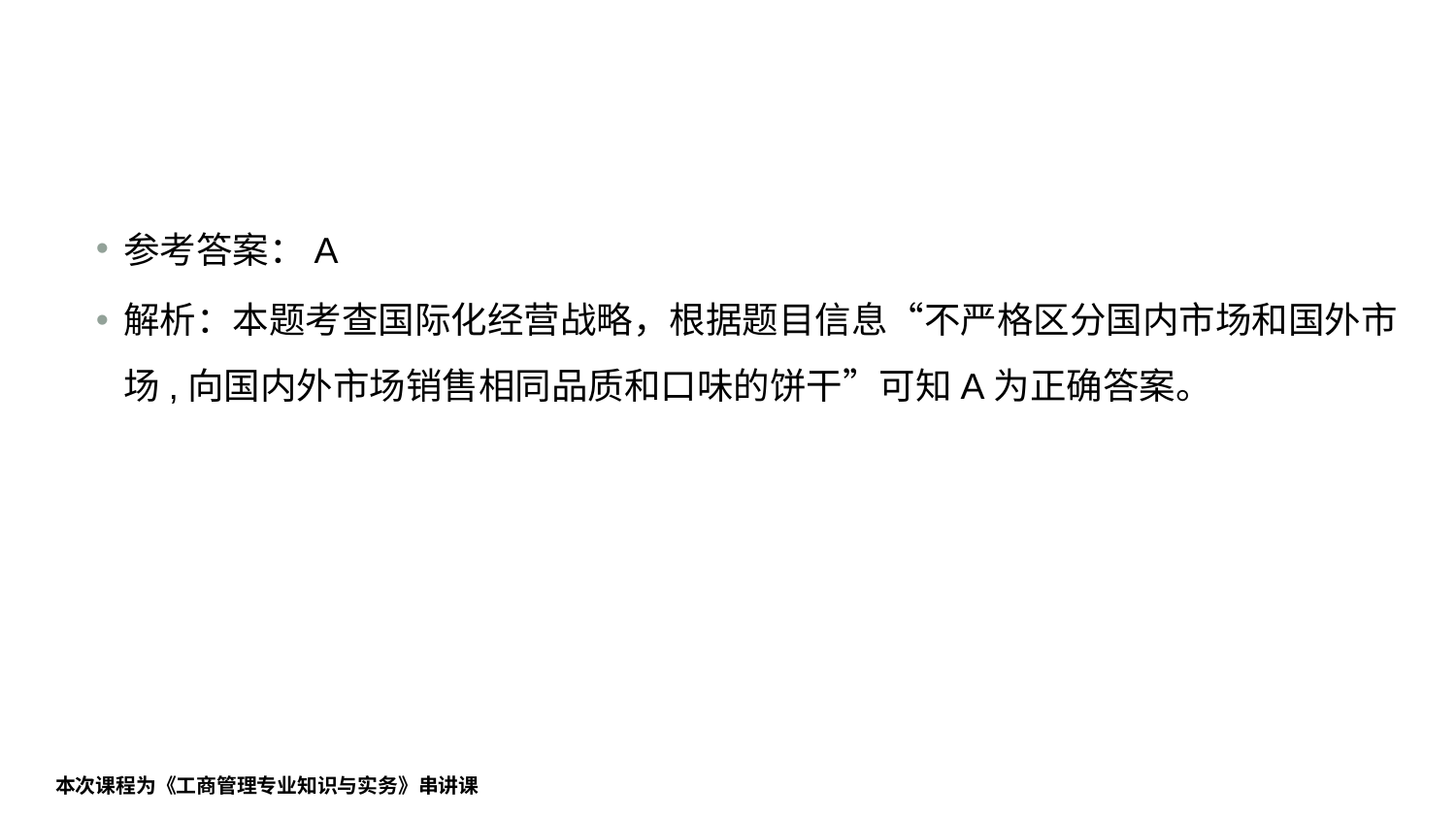

#

参考答案：A
解析：本题考查国际化经营战略，根据题目信息“不严格区分国内市场和国外市场,向国内外市场销售相同品质和口味的饼干”可知A为正确答案。